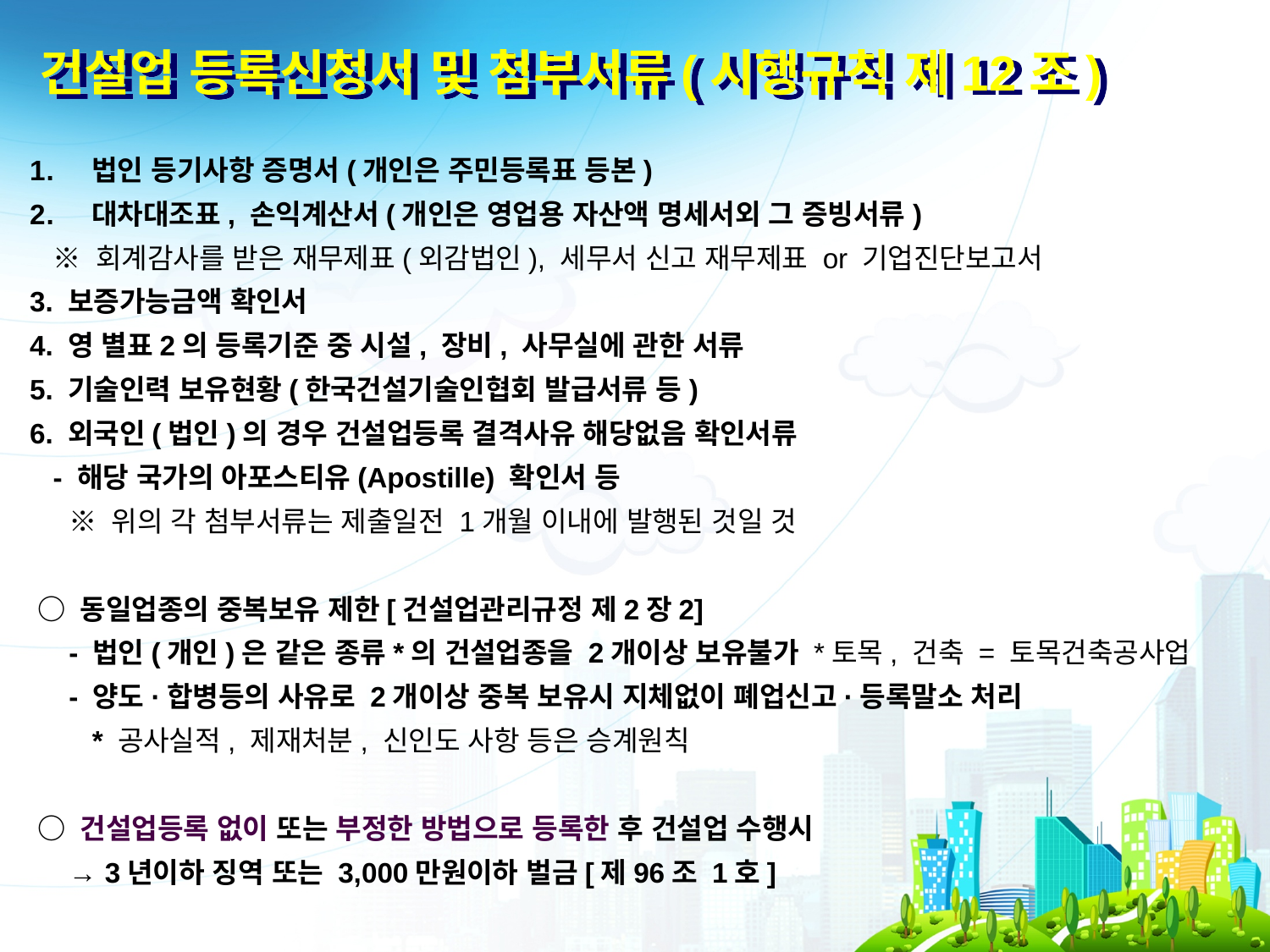

건설업 등록신청서 및 첨부서류(시행규칙 제12조)
 법인 등기사항 증명서(개인은 주민등록표 등본)
 대차대조표, 손익계산서(개인은 영업용 자산액 명세서외 그 증빙서류)
   ※ 회계감사를 받은 재무제표(외감법인), 세무서 신고 재무제표 or 기업진단보고서
3. 보증가능금액 확인서
4. 영 별표2의 등록기준 중 시설, 장비, 사무실에 관한 서류
5. 기술인력 보유현황(한국건설기술인협회 발급서류 등)
6. 외국인(법인)의 경우 건설업등록 결격사유 해당없음 확인서류
   - 해당 국가의 아포스티유(Apostille) 확인서 등
     ※ 위의 각 첨부서류는 제출일전 1개월 이내에 발행된 것일 것

 ○ 동일업종의 중복보유 제한[건설업관리규정 제2장2]
     - 법인(개인)은 같은 종류*의 건설업종을 2개이상 보유불가 *토목, 건축 = 토목건축공사업
     - 양도·합병등의 사유로 2개이상 중복 보유시 지체없이 폐업신고·등록말소 처리
        * 공사실적, 제재처분, 신인도 사항 등은 승계원칙

 ○ 건설업등록 없이 또는 부정한 방법으로 등록한 후 건설업 수행시
     → 3년이하 징역 또는 3,000만원이하 벌금[제96조 1호]